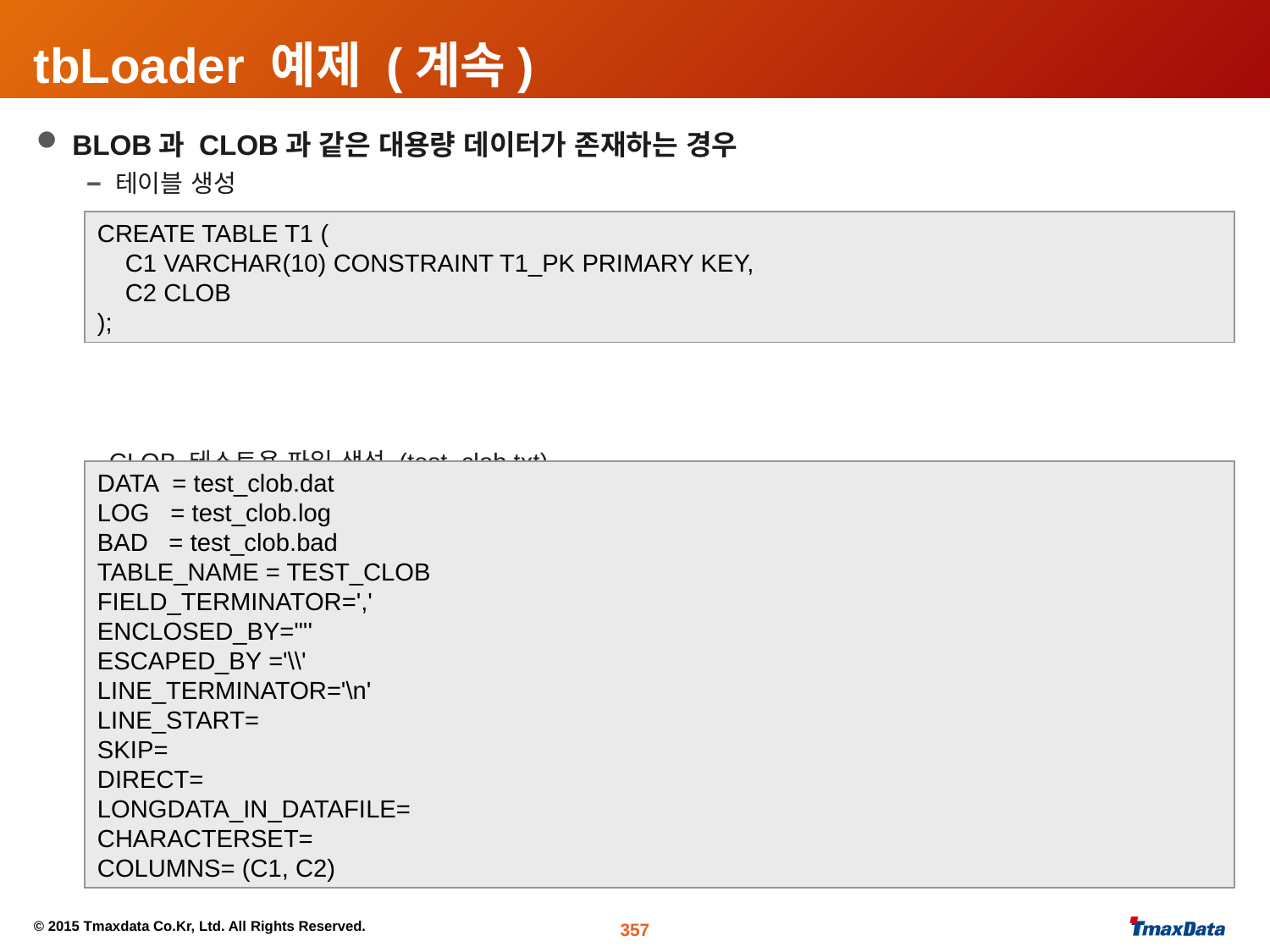

# tbLoader 예제 (계속)
 BLOB과 CLOB과 같은 대용량 데이터가 존재하는 경우
 테이블 생성

 CLOB 테스트용 파일 생성 (test_clob.txt)
test_clob_01.txt ~ test_clob_10.txt 까지 텍스트 파일 생성
 컨트롤 파일 생성 (test_clob.ctl)

CREATE TABLE T1 (
    C1 VARCHAR(10) CONSTRAINT T1_PK PRIMARY KEY,
    C2 CLOB
);
DATA  = test_clob.dat
LOG   = test_clob.log
BAD   = test_clob.bad
TABLE_NAME = TEST_CLOB
FIELD_TERMINATOR=','
ENCLOSED_BY='"'
ESCAPED_BY ='\\'
LINE_TERMINATOR='\n'
LINE_START=
SKIP=
DIRECT=
LONGDATA_IN_DATAFILE=
CHARACTERSET=
COLUMNS= (C1, C2)